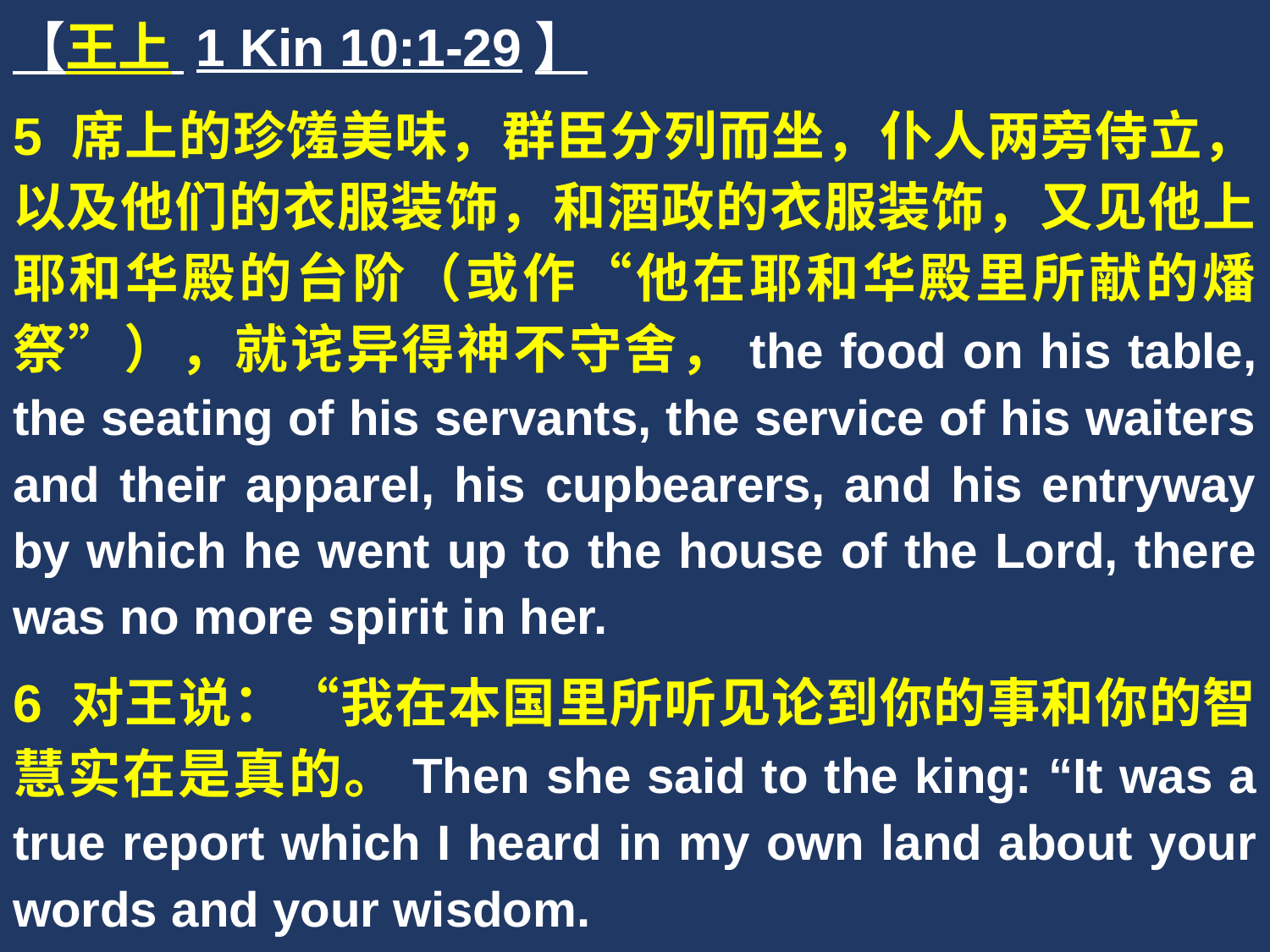

【王上 1 Kin 10:1-29】
5 席上的珍馐美味，群臣分列而坐，仆人两旁侍立，以及他们的衣服装饰，和酒政的衣服装饰，又见他上耶和华殿的台阶（或作“他在耶和华殿里所献的燔祭”），就诧异得神不守舍，the food on his table, the seating of his servants, the service of his waiters and their apparel, his cupbearers, and his entryway by which he went up to the house of the Lord, there was no more spirit in her.
6 对王说：“我在本国里所听见论到你的事和你的智慧实在是真的。Then she said to the king: “It was a true report which I heard in my own land about your words and your wisdom.